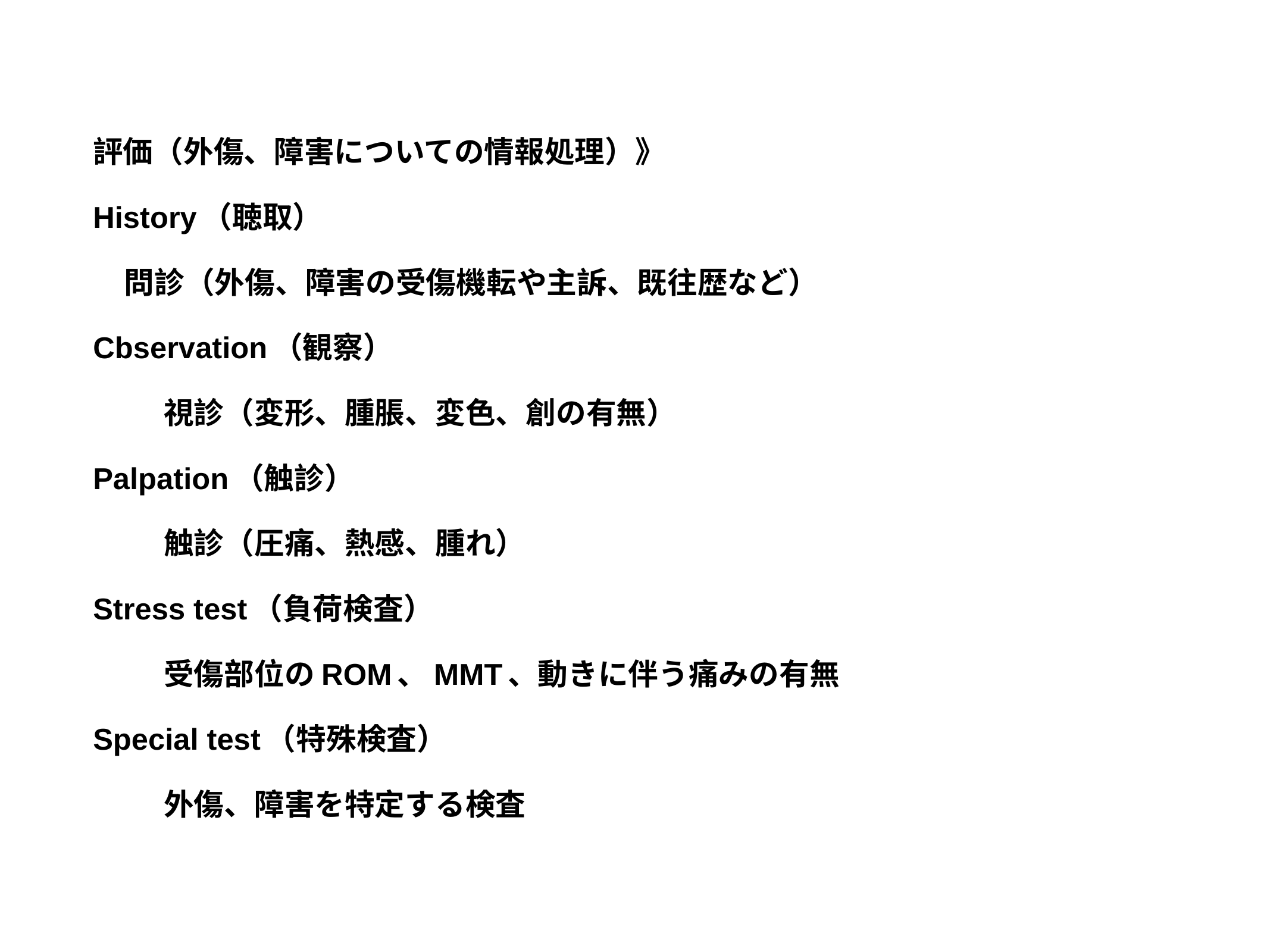

評価（外傷、障害についての情報処理）》
History（聴取）
問診（外傷、障害の受傷機転や主訴、既往歴など）
Cbservation（観察）
　　視診（変形、腫脹、変色、創の有無）
Palpation（触診）
　　触診（圧痛、熱感、腫れ）
Stress test（負荷検査）
　　受傷部位のROM、MMT、動きに伴う痛みの有無
Special test（特殊検査）
　　外傷、障害を特定する検査